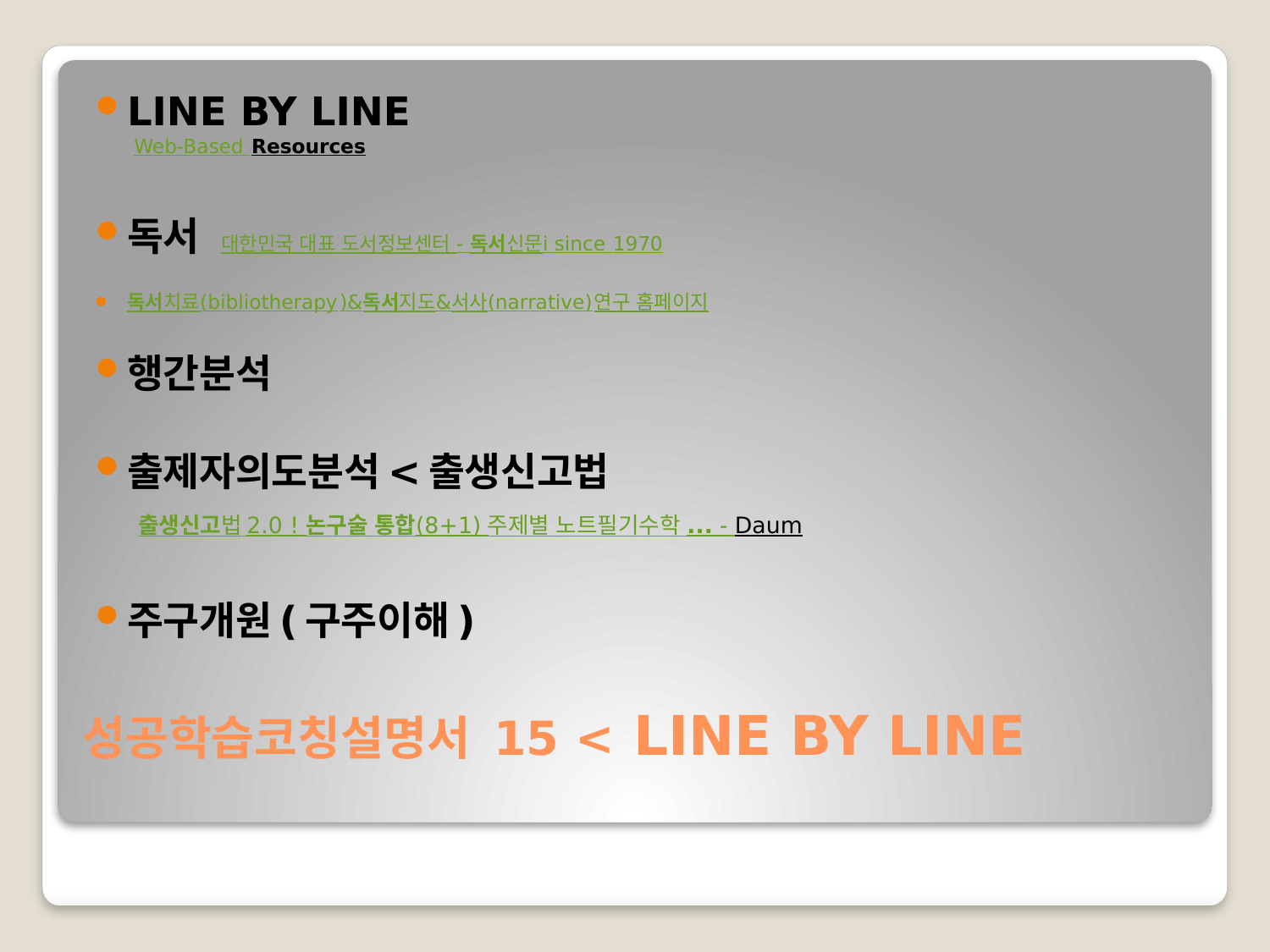

LINE BY LINE 
 Web-Based Resources

독서  대한민국 대표 도서정보센터 - 독서신문i since 1970

독서치료(bibliotherapy)&독서지도&서사(narrative)연구 홈페이지

행간분석
출제자의도분석<출생신고법
 출생신고법 2.0 ! 논구술 통합(8+1) 주제별 노트필기수학 ... - Daum

주구개원(구주이해)
# 성공학습코칭설명서 15 < LINE BY LINE